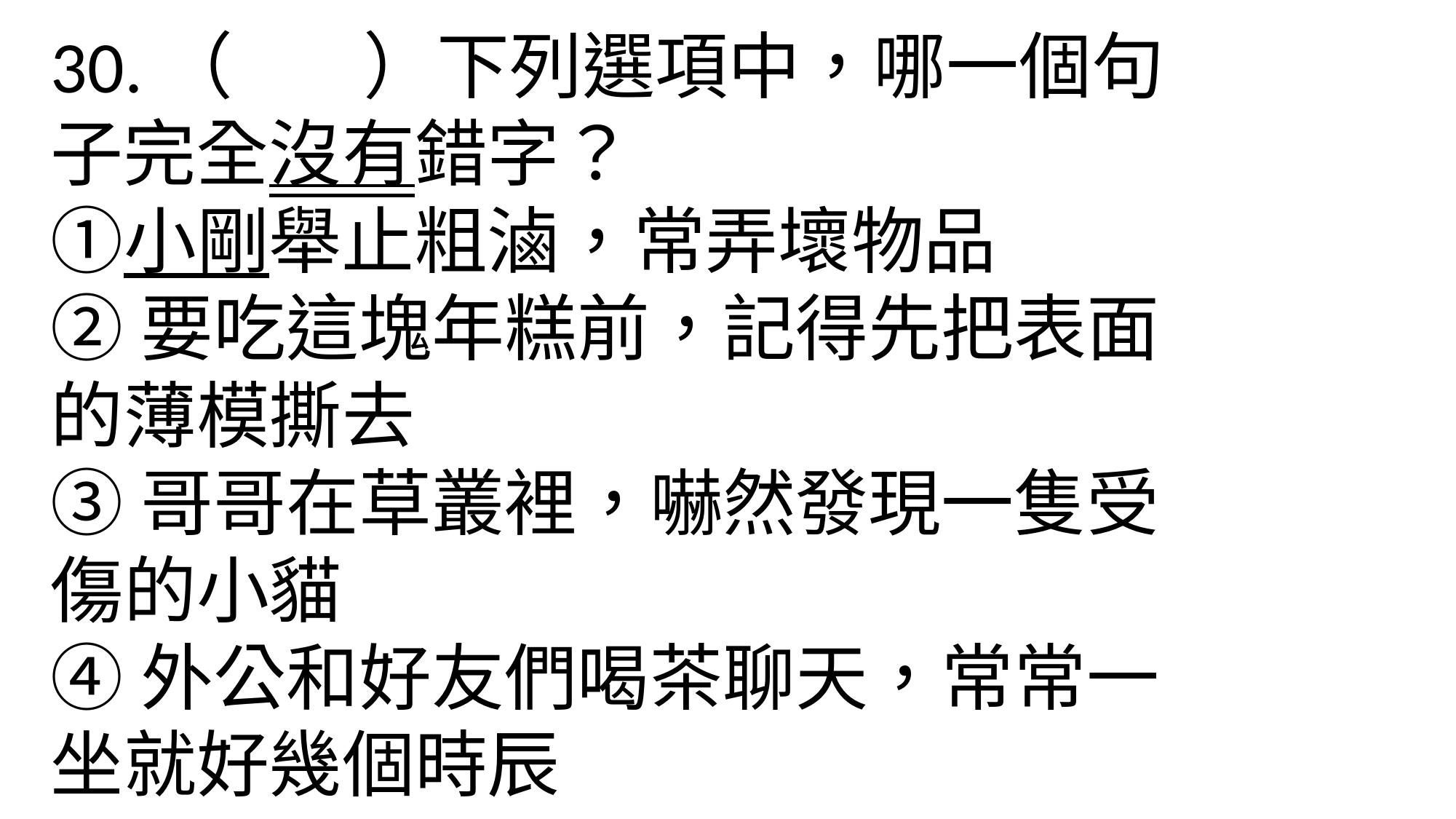

30.（        ）下列選項中，哪一個句子完全沒有錯字？　
①小剛舉止粗滷，常弄壞物品
②要吃這塊年糕前，記得先把表面的薄模撕去
③哥哥在草叢裡，嚇然發現一隻受傷的小貓
④外公和好友們喝茶聊天，常常一坐就好幾個時辰